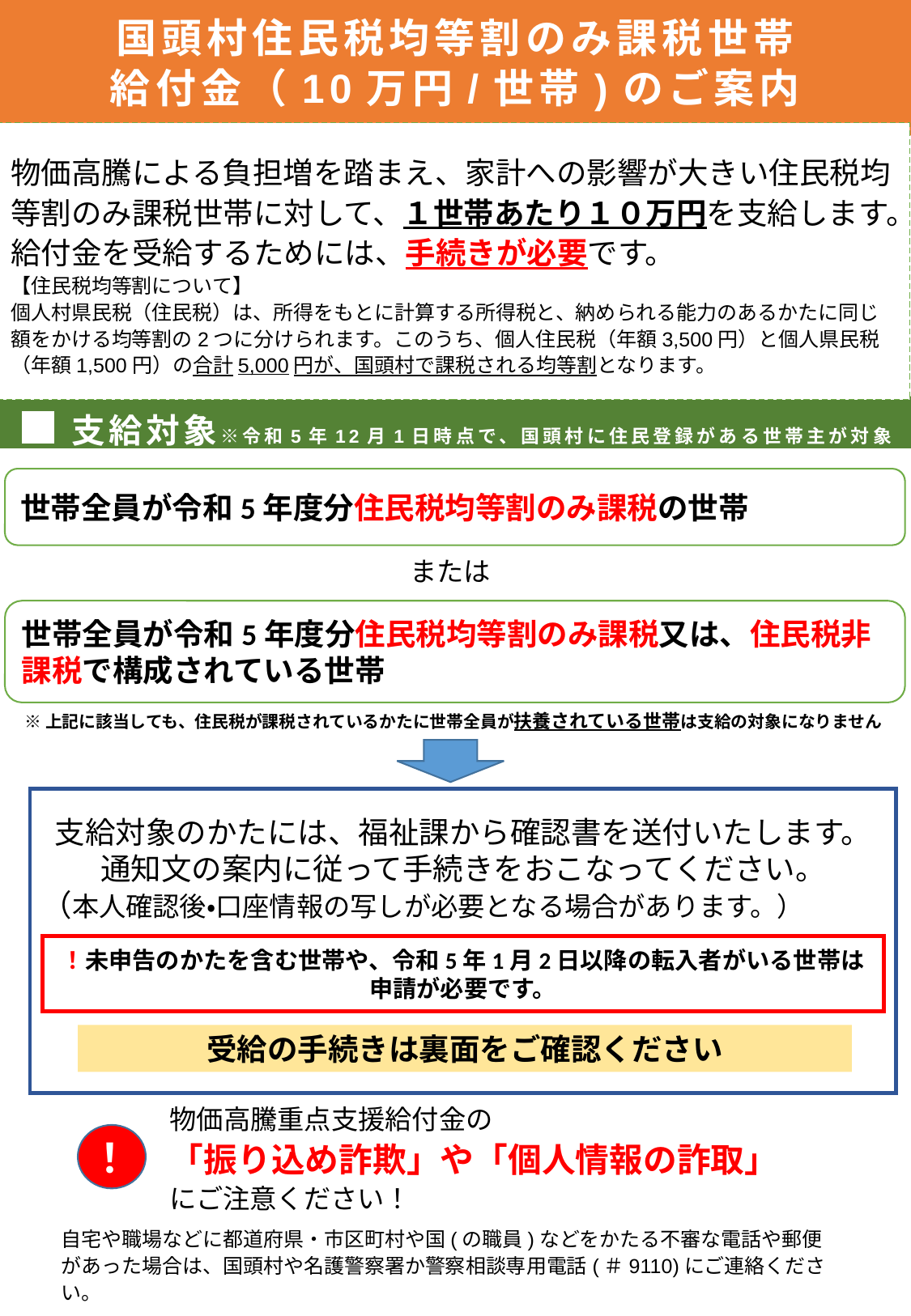

国頭村住民税均等割のみ課税世帯
給付金（10万円/世帯)のご案内
物価高騰による負担増を踏まえ、家計への影響が大きい住民税均等割のみ課税世帯に対して、１世帯あたり１０万円を支給します。給付金を受給するためには、手続きが必要です。
【住民税均等割について】
個人村県民税（住民税）は、所得をもとに計算する所得税と、納められる能力のあるかたに同じ額をかける均等割の2つに分けられます。このうち、個人住民税（年額3,500円）と個人県民税（年額1,500円）の合計5,000円が、国頭村で課税される均等割となります。
■支給対象※令和5年12月1日時点で、国頭村に住民登録がある世帯主が対象
世帯全員が令和5年度分住民税均等割のみ課税の世帯
または
世帯全員が令和5年度分住民税均等割のみ課税又は、住民税非課税で構成されている世帯
※上記に該当しても、住民税が課税されているかたに世帯全員が扶養されている世帯は支給の対象になりません

支給対象のかたには、福祉課から確認書を送付いたします。
通知文の案内に従って手続きをおこなってください。
（本人確認後・口座情報の写しが必要となる場合があります。）

！未申告のかたを含む世帯や、令和5年1月2日以降の転入者がいる世帯は
申請が必要です。
受給の手続きは裏面をご確認ください
物価高騰重点支援給付金の
「振り込め詐欺」や「個人情報の詐取」
にご注意ください！
！
自宅や職場などに都道府県・市区町村や国(の職員)などをかたる不審な電話や郵便があった場合は、国頭村や名護警察署か警察相談専用電話(＃9110)にご連絡ください。